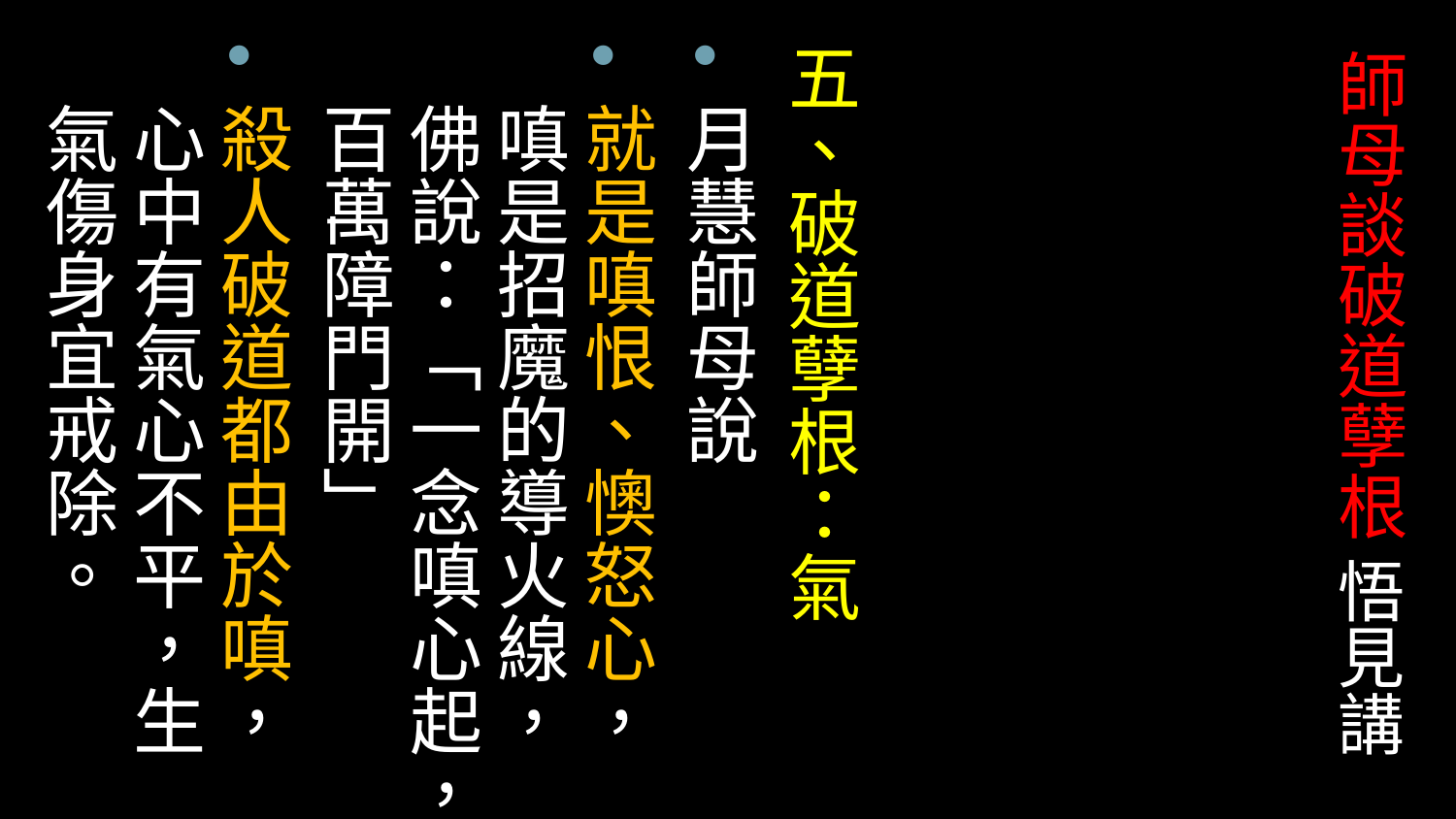

# 師母談破道孽根 悟見講
五、破道孽根：氣
月慧師母說
就是嗔恨、懊怒心，嗔是招魔的導火線，
佛說：「一念嗔心起，百萬障門開」
殺人破道都由於嗔，心中有氣心不平，生氣傷身宜戒除。